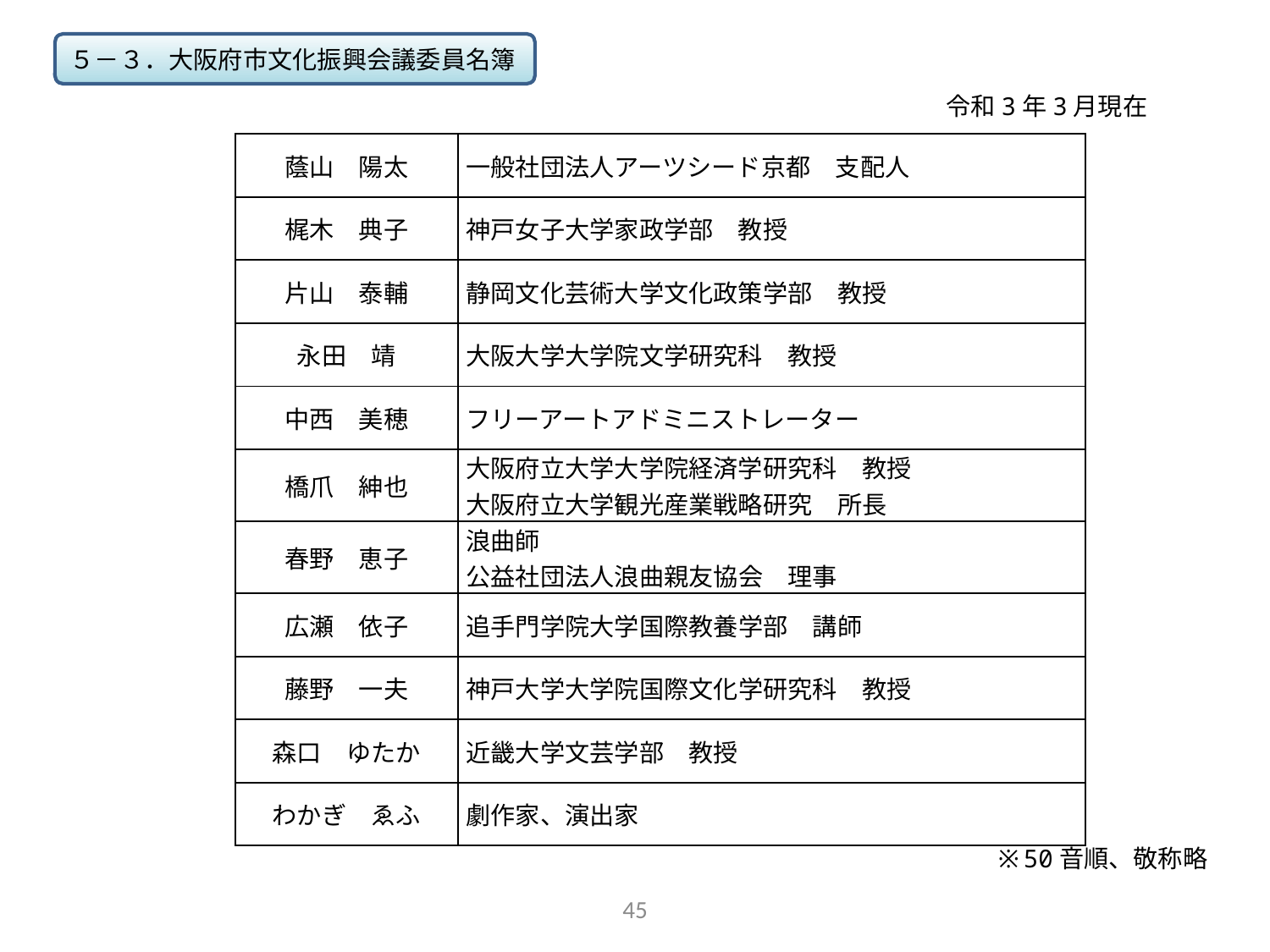

５－３．大阪府市文化振興会議委員名簿
令和3年3月現在
| 蔭山　陽太 | 一般社団法人アーツシード京都　支配人 |
| --- | --- |
| 梶木　典子 | 神戸女子大学家政学部　教授 |
| 片山　泰輔 | 静岡文化芸術大学文化政策学部　教授 |
| 永田　靖 | 大阪大学大学院文学研究科　教授 |
| 中西　美穂 | フリーアートアドミニストレーター |
| 橋爪　紳也 | 大阪府立大学大学院経済学研究科　教授 大阪府立大学観光産業戦略研究　所長 |
| 春野　恵子 | 浪曲師 公益社団法人浪曲親友協会　理事 |
| 広瀬　依子 | 追手門学院大学国際教養学部　講師 |
| 藤野　一夫 | 神戸大学大学院国際文化学研究科　教授 |
| 森口　ゆたか | 近畿大学文芸学部　教授 |
| わかぎ　ゑふ | 劇作家、演出家 |
※50音順、敬称略
45